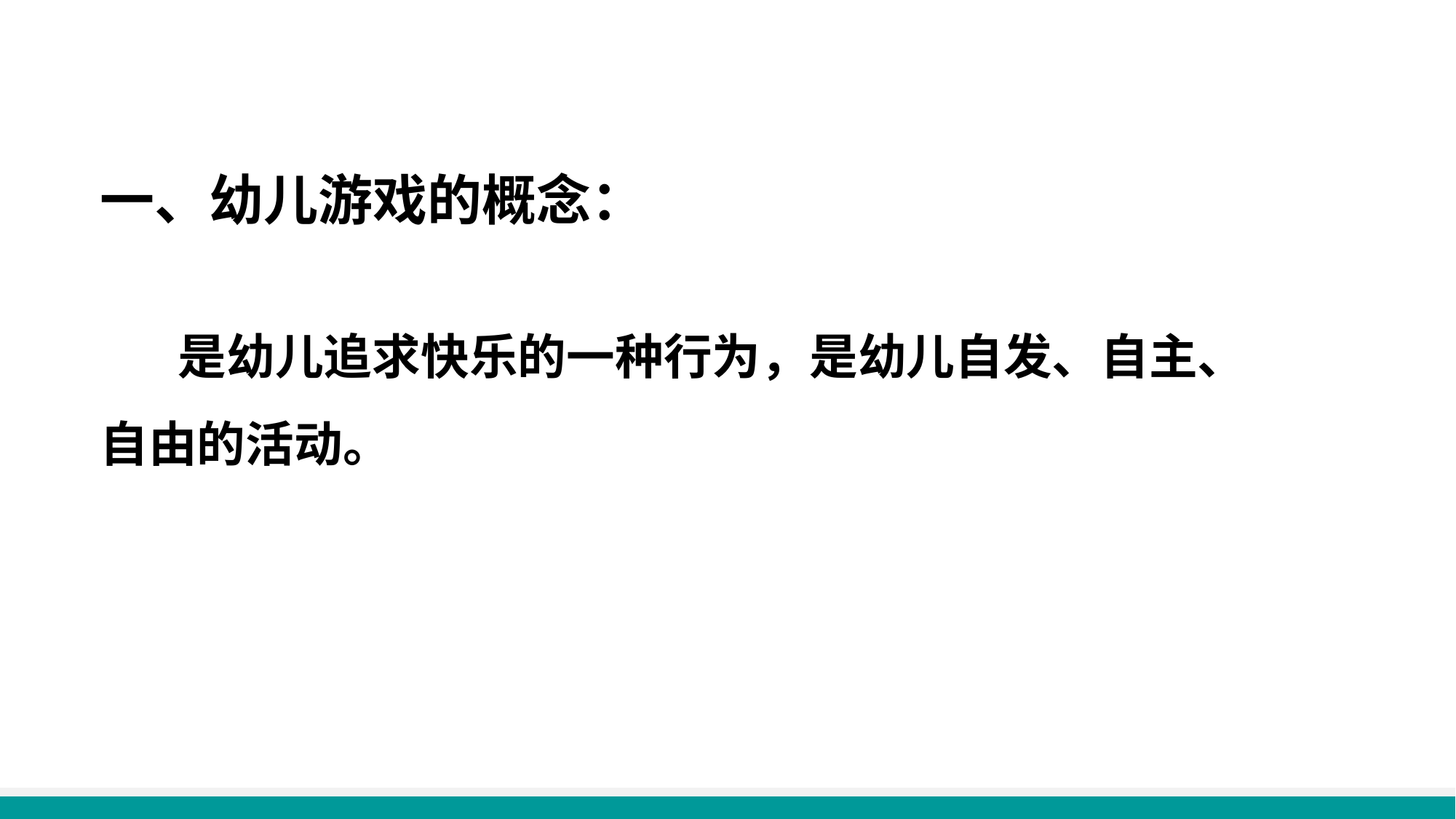

新课导
师生探
实战练
一、幼儿游戏的概念：

      是幼儿追求快乐的一种行为，是幼儿自发、自主、自由的活动。

3